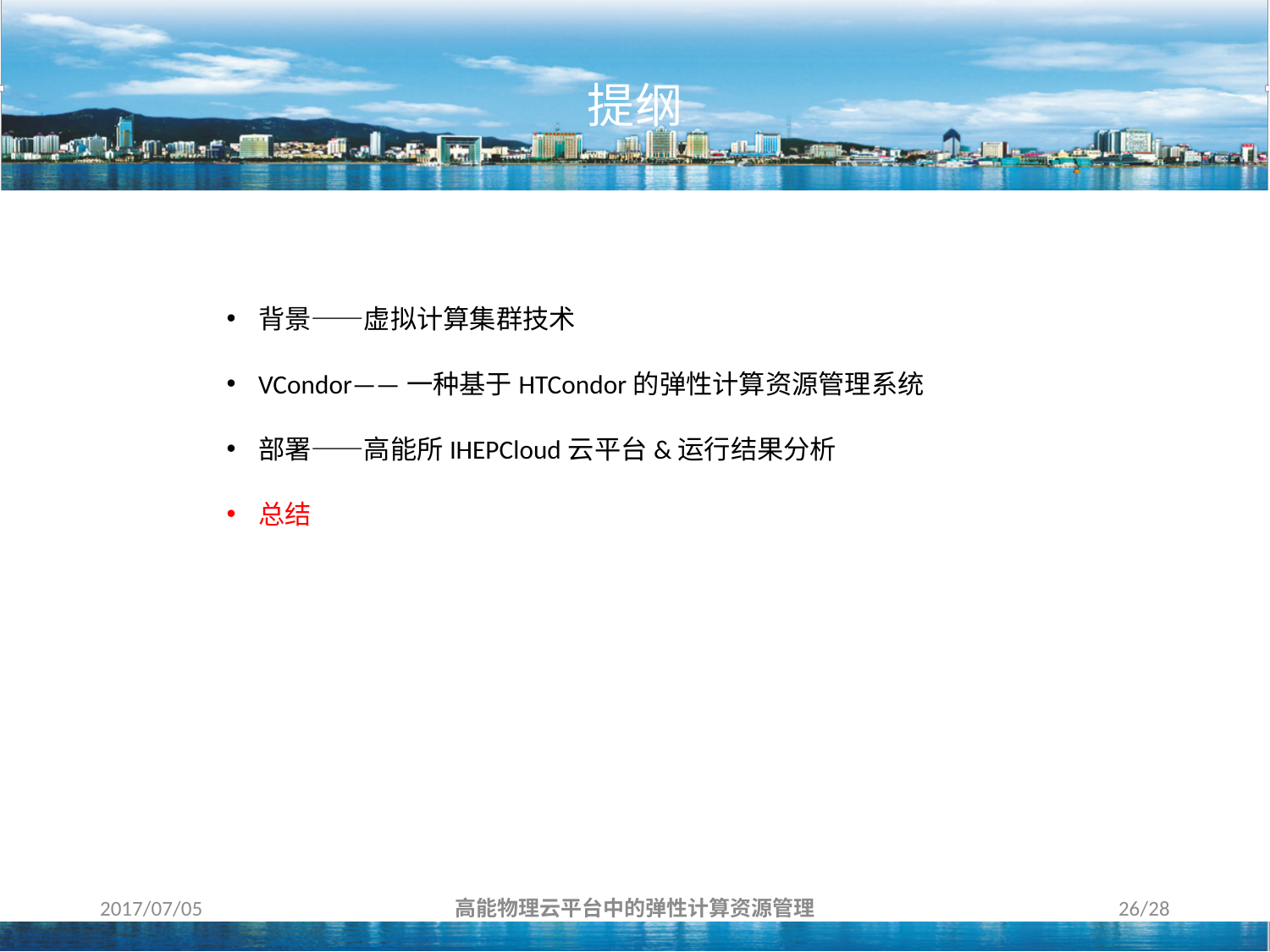

提纲
背景——虚拟计算集群技术
VCondor——一种基于HTCondor的弹性计算资源管理系统
部署——高能所IHEPCloud云平台&运行结果分析
总结
2017/07/05
高能物理云平台中的弹性计算资源管理
26/28